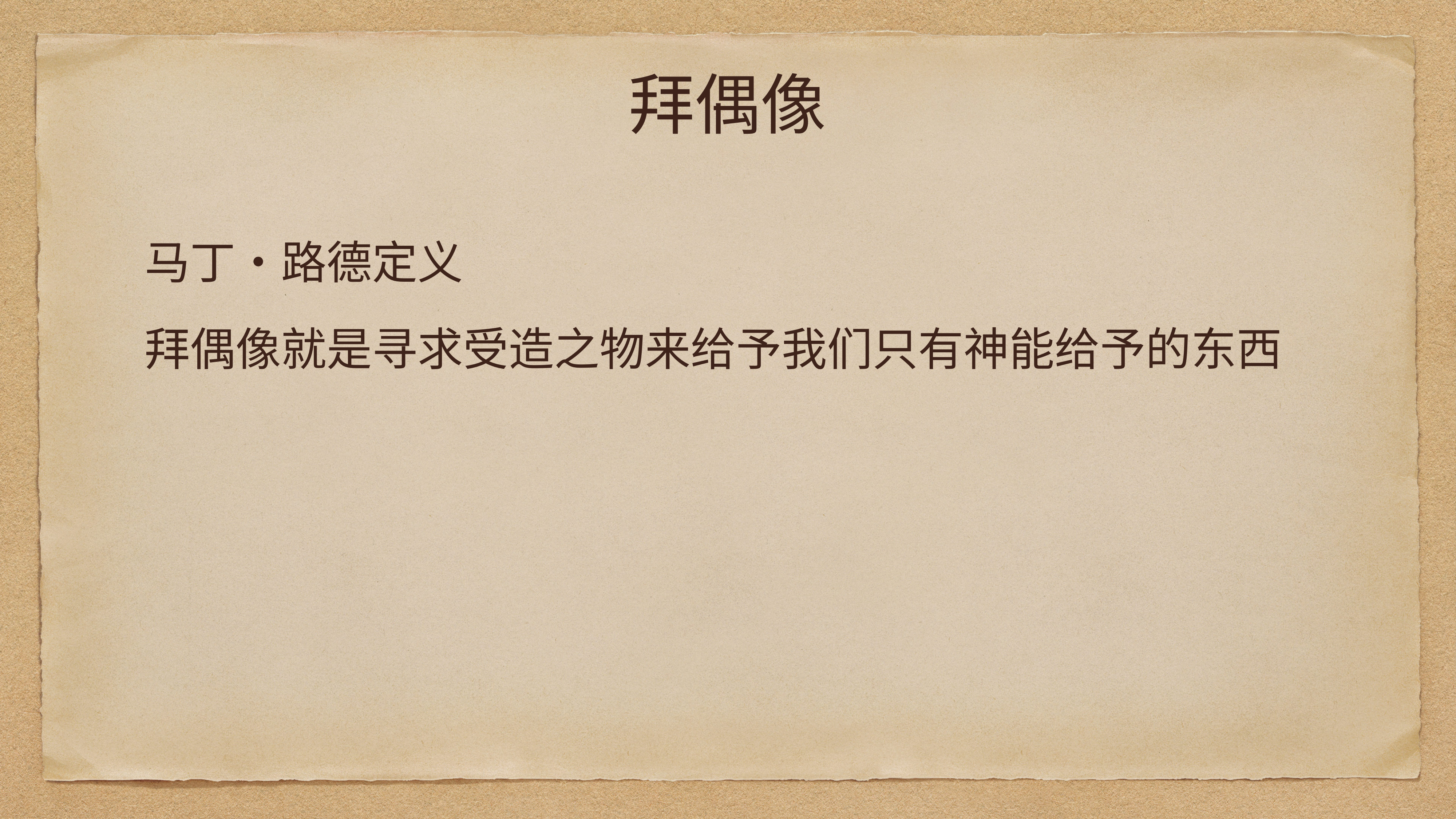

# 拜偶像
马丁•路德定义
拜偶像就是寻求受造之物来给予我们只有神能给予的东西